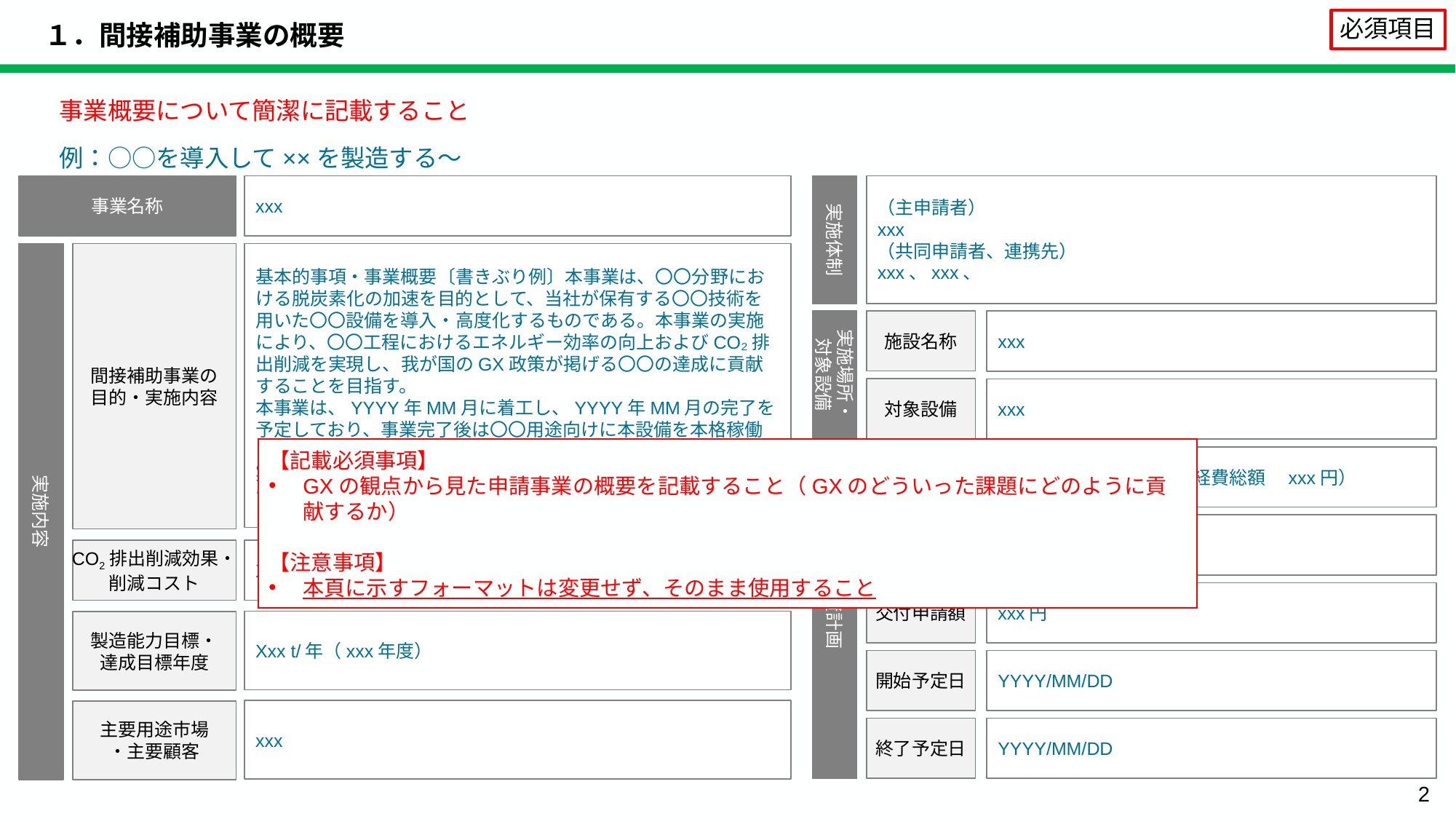

# １．間接補助事業の概要
必須項目
事業概要について簡潔に記載すること
例：○○を導入して××を製造する～
（主申請者）
xxx
（共同申請者、連携先）
xxx、xxx、
事業名称
xxx
実施体制
実施内容
間接補助事業の
目的・実施内容
基本的事項・事業概要〔書きぶり例〕本事業は、〇〇分野における脱炭素化の加速を目的として、当社が保有する〇〇技術を用いた〇〇設備を導入・高度化するものである。本事業の実施により、〇〇工程におけるエネルギー効率の向上およびCO₂排出削減を実現し、我が国のGX政策が掲げる〇〇の達成に貢献することを目指す。
本事業は、YYYY年MM月に着工し、YYYY年MM月の完了を予定しており、事業完了後は〇〇用途向けに本設備を本格稼働させる計画である。
実施体制としては、当社を幹事企業とし、〇〇分野に強みを持つ××社および△△社と連携して実施する。
実施場所・
対象設備
施設名称
xxx
対象設備
xxx
【記載必須事項】
GXの観点から見た申請事業の概要を記載すること（GXのどういった課題にどのように貢献するか）

【注意事項】
本頁に示すフォーマットは変更せず、そのまま使用すること
投資計画
投資規模
xxx円（うち、補助対象経費総額　xxx円）
補助率
x/x
Xxx％／Xxx円
CO2排出削減効果・
削減コスト
交付申請額
xxx円
Xxx t/年（xxx年度）
製造能力目標・
達成目標年度
開始予定日
YYYY/MM/DD
xxx
主要用途市場
・主要顧客
終了予定日
YYYY/MM/DD
2